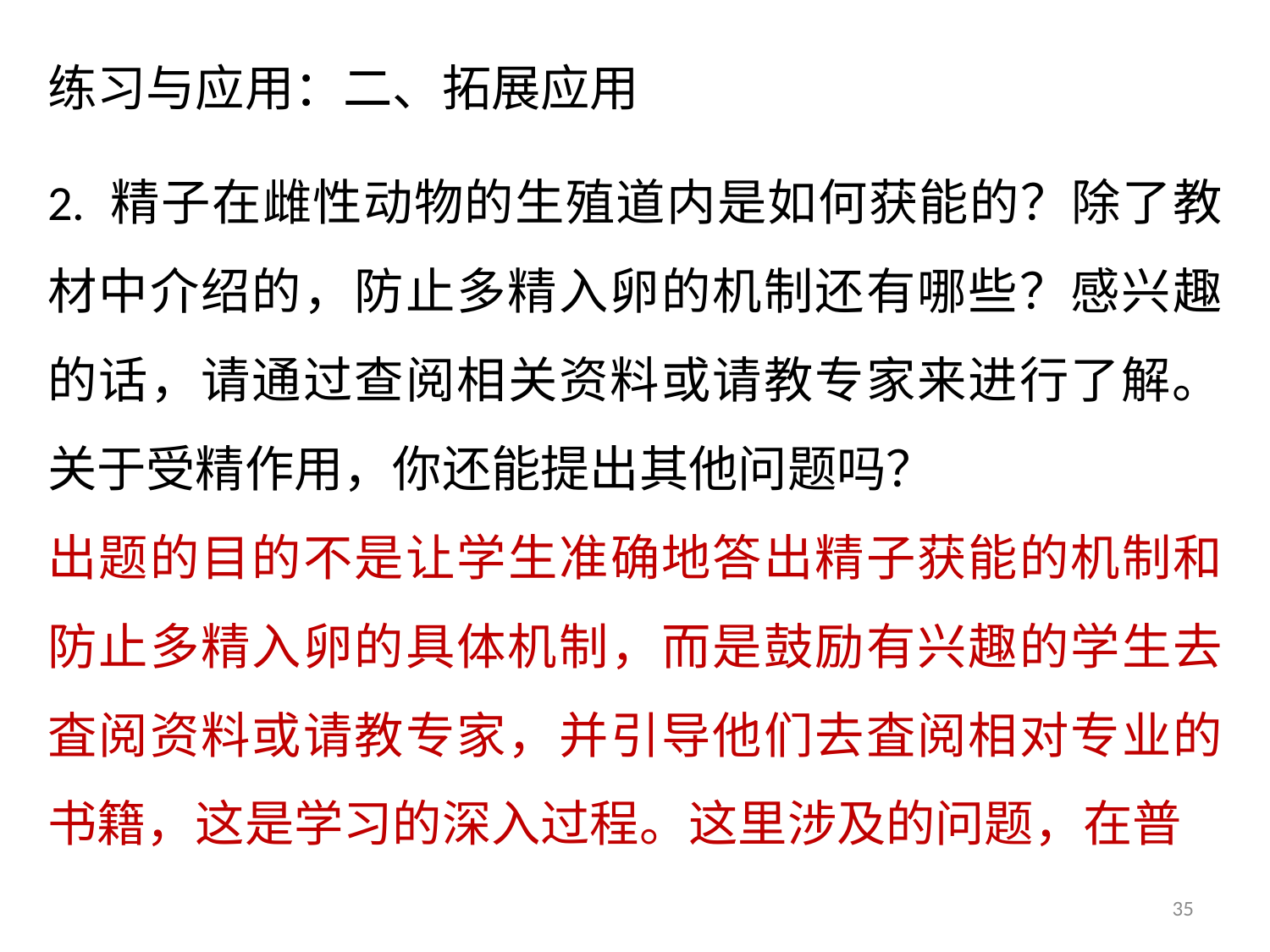

练习与应用：二、拓展应用
2. 精子在雌性动物的生殖道内是如何获能的？除了教材中介绍的，防止多精入卵的机制还有哪些？感兴趣的话，请通过查阅相关资料或请教专家来进行了解。关于受精作用，你还能提出其他问题吗？
出题的目的不是让学生准确地答出精子获能的机制和防止多精入卵的具体机制，而是鼓励有兴趣的学生去査阅资料或请教专家，并引导他们去査阅相对专业的书籍，这是学习的深入过程。这里涉及的问题，在普
35